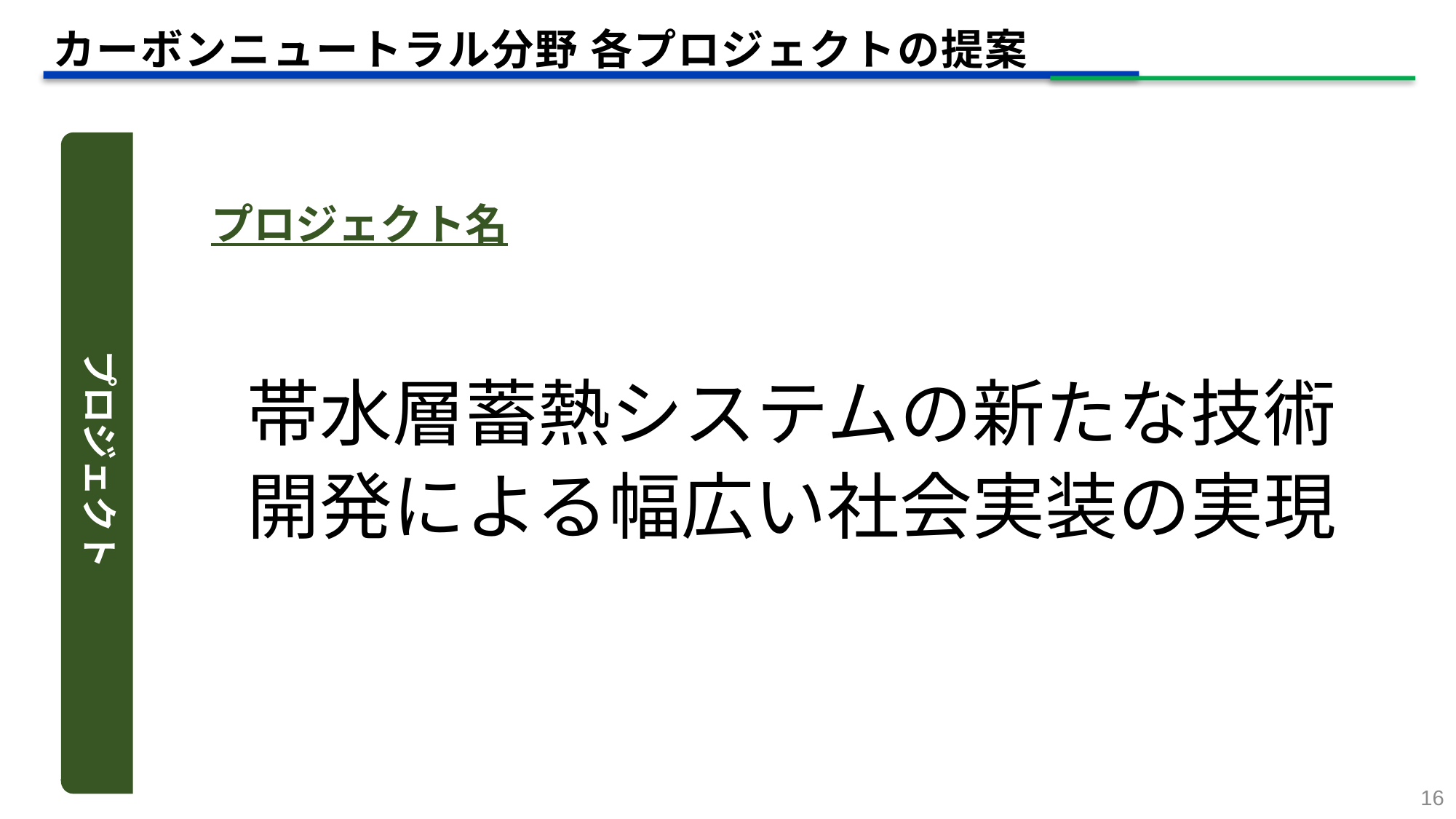

カーボンニュートラル分野 各プロジェクトの提案
　プロジェクト名
帯水層蓄熱システムの新たな技術
開発による幅広い社会実装の実現
プロジェクト